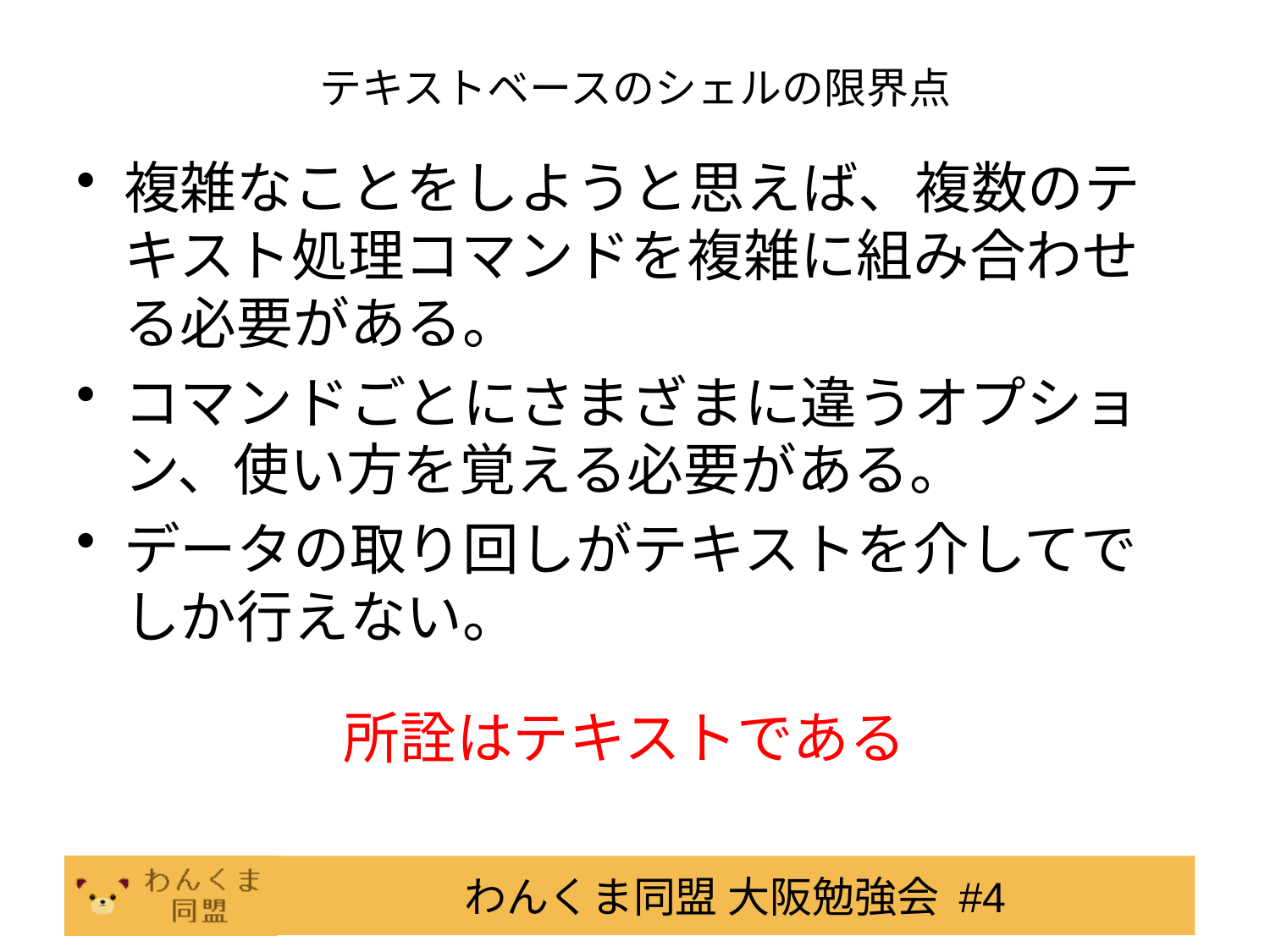

# テキストベースのシェルの限界点
複雑なことをしようと思えば、複数のテキスト処理コマンドを複雑に組み合わせる必要がある。
コマンドごとにさまざまに違うオプション、使い方を覚える必要がある。
データの取り回しがテキストを介してでしか行えない。
所詮はテキストである